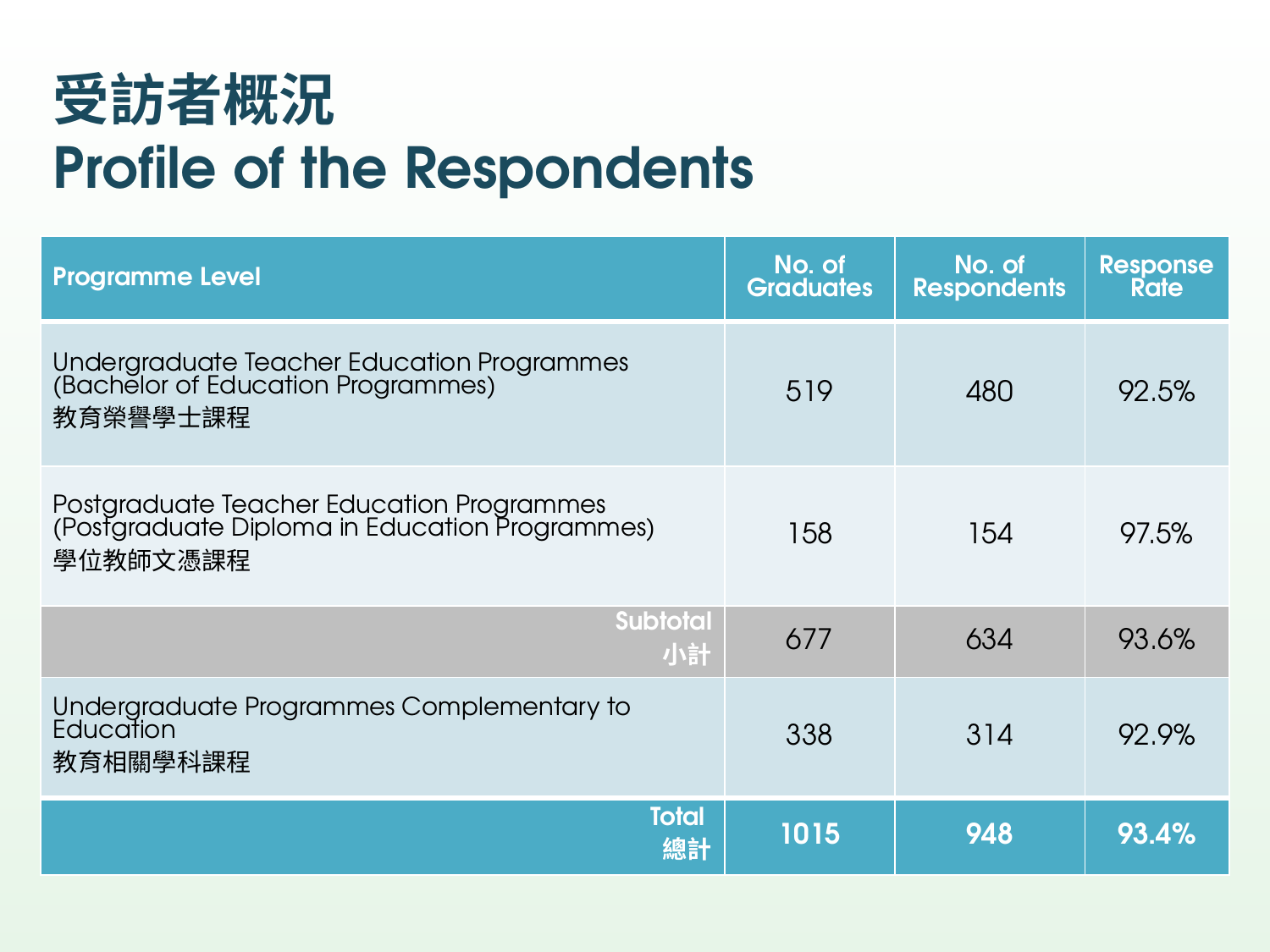

# 受訪者概況 Profile of the Respondents
| Programme Level | No. of Graduates | No. of Respondents | Response Rate |
| --- | --- | --- | --- |
| Undergraduate Teacher Education Programmes (Bachelor of Education Programmes) 教育榮譽學士課程 | 519 | 480 | 92.5% |
| Postgraduate Teacher Education Programmes (Postgraduate Diploma in Education Programmes) 學位教師文憑課程 | 158 | 154 | 97.5% |
| Subtotal 小計 | 677 | 634 | 93.6% |
| Undergraduate Programmes Complementary to Education 教育相關學科課程 | 338 | 314 | 92.9% |
| Total 總計 | 1015 | 948 | 93.4% |